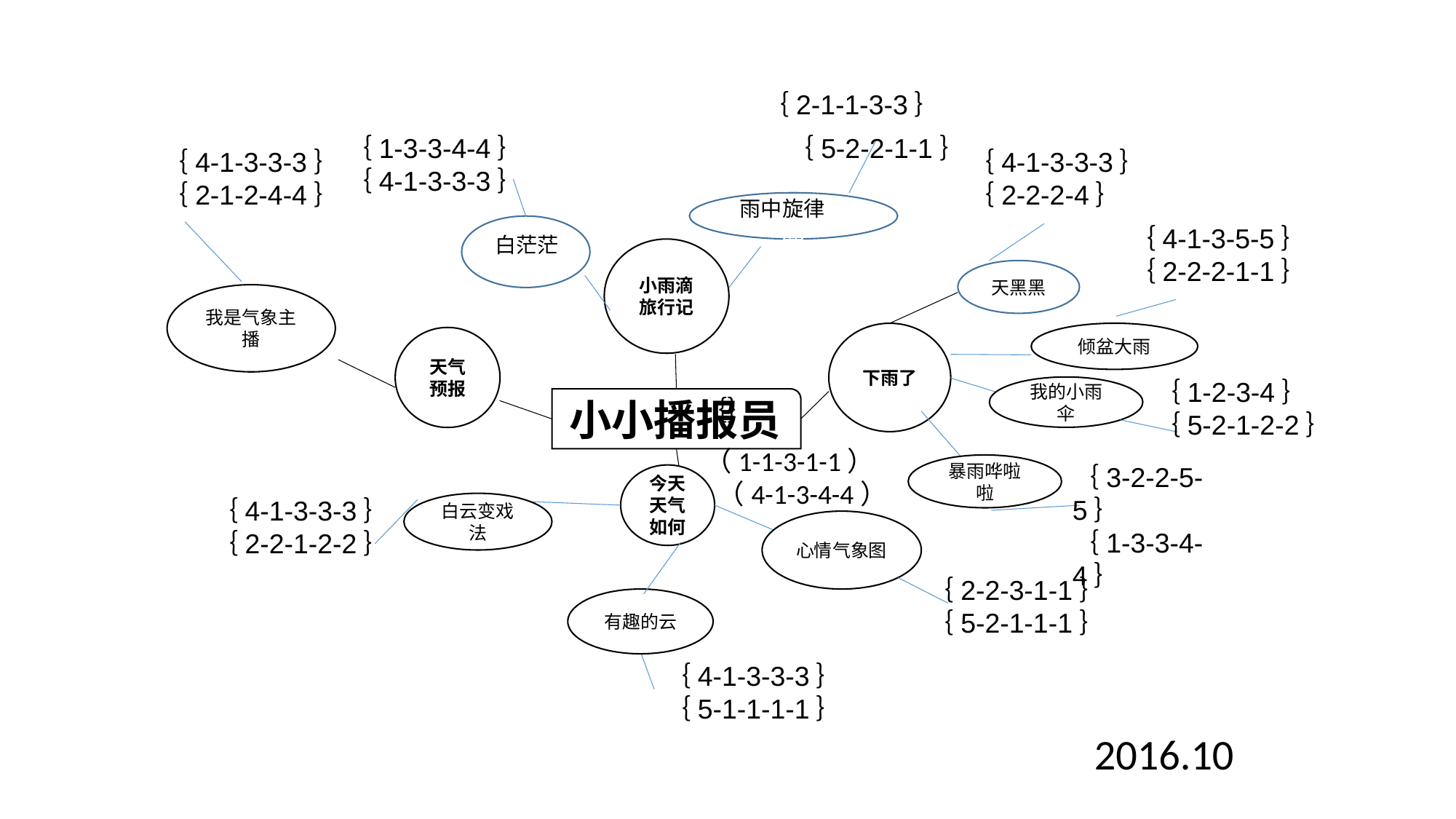

｛2-1-1-3-3｝
｛1-3-3-4-4｝
｛4-1-3-3-3｝
｛5-2-2-1-1｝
｛4-1-3-3-3｝
｛2-1-2-4-4｝
｛4-1-3-3-3｝
｛2-2-2-4｝
雨中旋律

雨中种番薯
田园白白茫茫乐乐
｛4-1-3-5-5｝
｛2-2-2-1-1｝
白茫茫
小雨滴旅行记
天黑黑
我是气象主播
下雨了
倾盆大雨
天气预报
｛1-2-3-4｝
｛5-2-1-2-2｝
我的小雨伞
｛｝
小小播报员
（1-1-3-1-1）
 （4-1-3-4-4）
暴雨哗啦啦
｛3-2-2-5-5｝
｛1-3-3-4-4｝

今天天气如何
｛4-1-3-3-3｝
｛2-2-1-2-2｝
白云变戏法
心情气象图
｛2-2-3-1-1｝
｛5-2-1-1-1｝
有趣的云
｛4-1-3-3-3｝
｛5-1-1-1-1｝

   2016.10